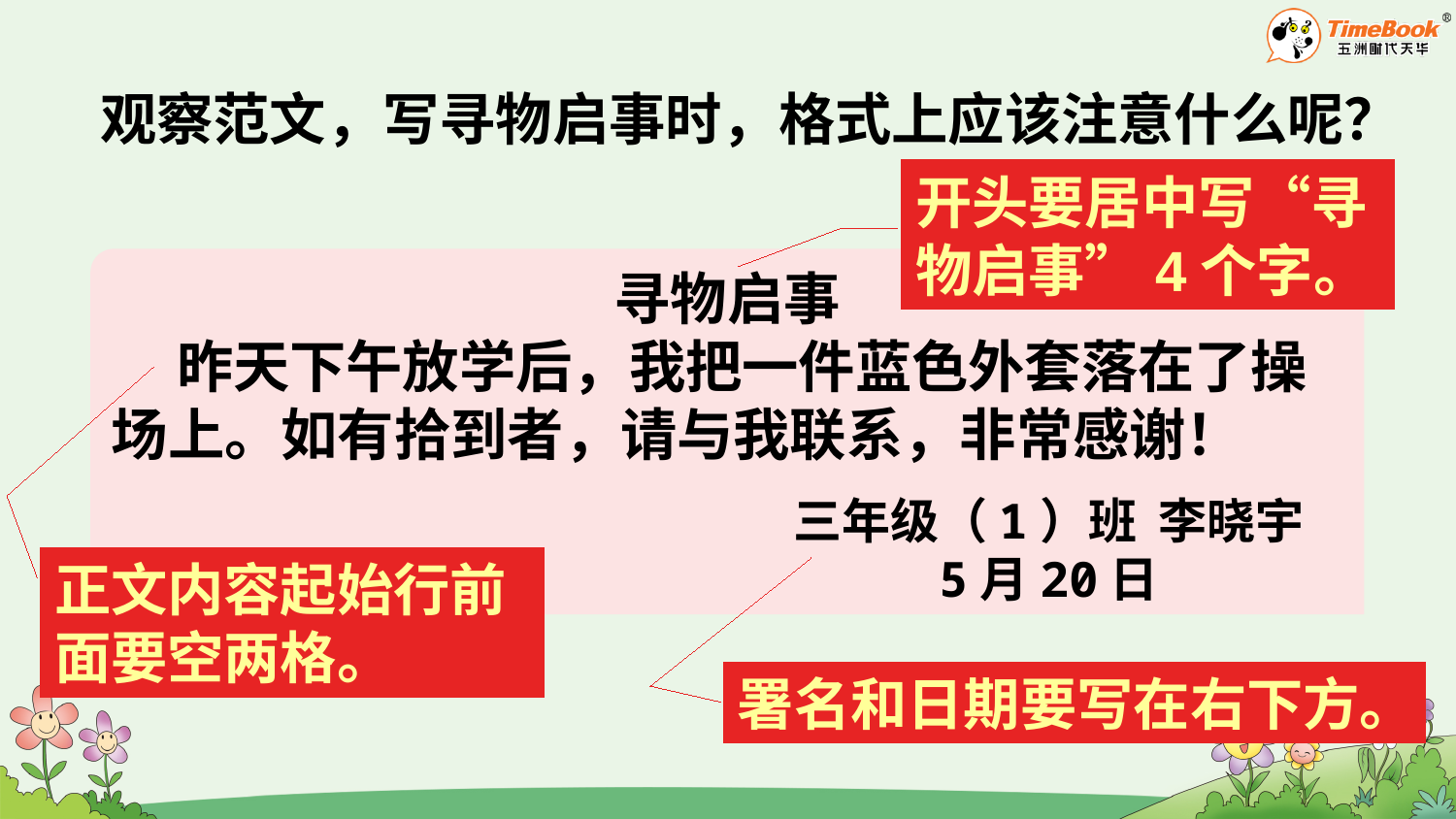

观察范文，写寻物启事时，格式上应该注意什么呢？
开头要居中写“寻物启事”4个字。
寻物启事
    昨天下午放学后，我把一件蓝色外套落在了操场上。如有拾到者，请与我联系，非常感谢！
三年级（1）班  李晓宇
5月20日
正文内容起始行前面要空两格。
署名和日期要写在右下方。